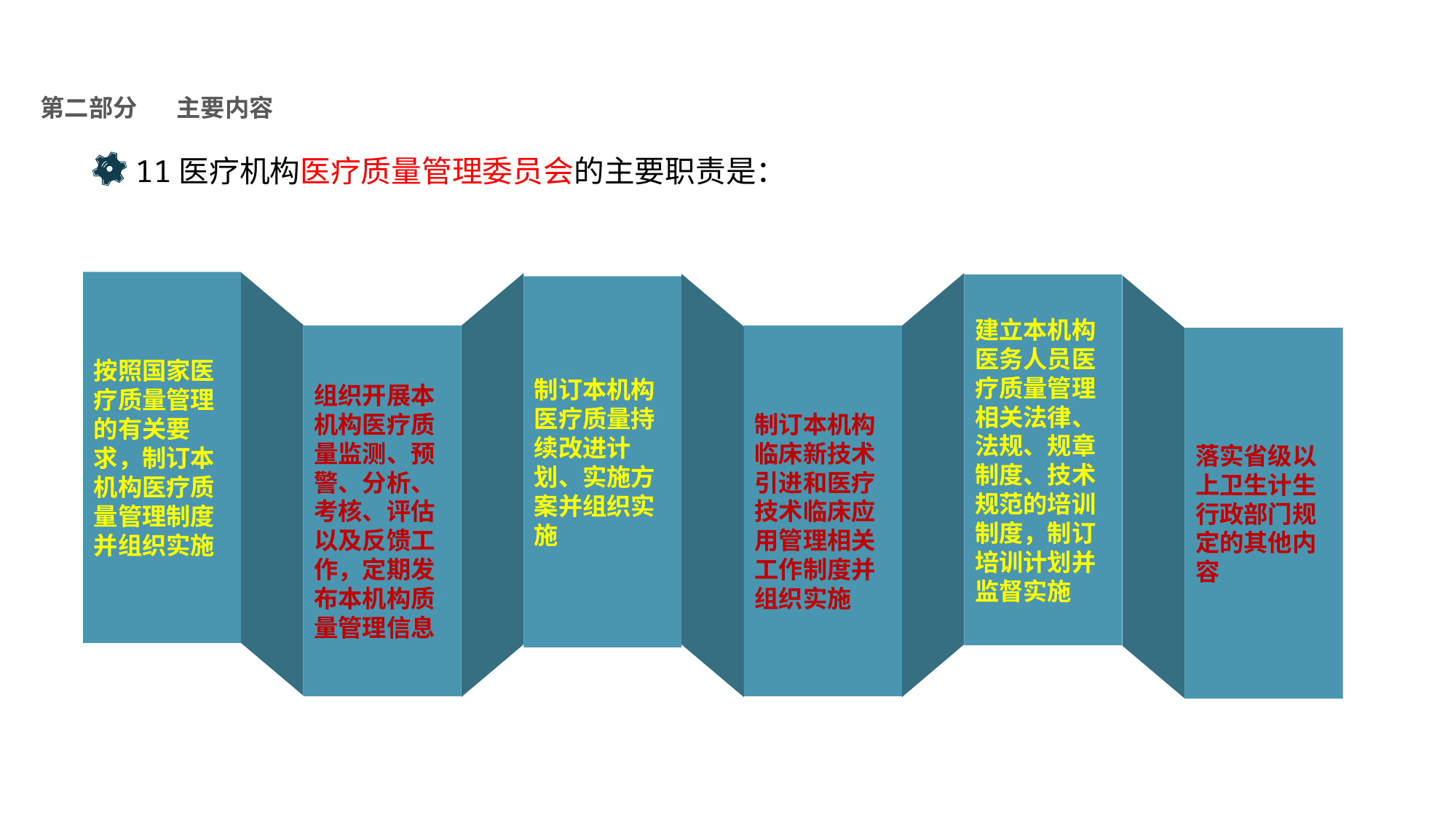

医疗质量管理办法
NHFPC
第二部分
主要内容
11医疗机构医疗质量管理委员会的主要职责是：

按照国家医疗质量管理的有关要求，制订本机构医疗质量管理制度并组织实施
建立本机构医务人员医疗质量管理相关法律、法规、规章制度、技术规范的培训制度，制订培训计划并监督实施
制订本机构医疗质量持续改进计划、实施方案并组织实施
组织开展本机构医疗质量监测、预警、分析、考核、评估以及反馈工作，定期发布本机构质量管理信息
制订本机构临床新技术引进和医疗技术临床应用管理相关工作制度并组织实施
落实省级以上卫生计生行政部门规定的其他内容